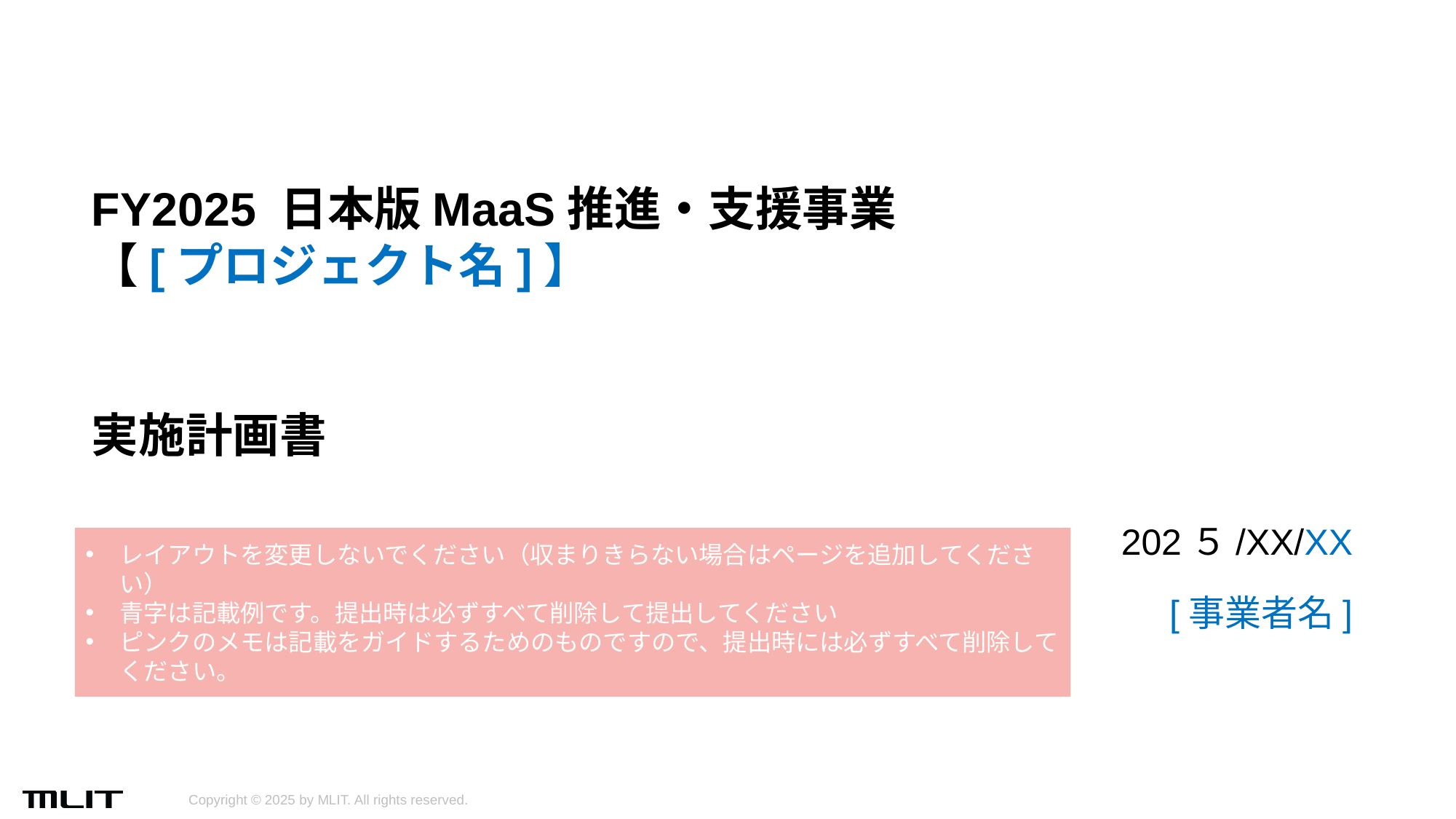

# FY2025 日本版MaaS推進・支援事業 【[プロジェクト名]】 実施計画書
202５/XX/XX
レイアウトを変更しないでください（収まりきらない場合はページを追加してください）
青字は記載例です。提出時は必ずすべて削除して提出してください
ピンクのメモは記載をガイドするためのものですので、提出時には必ずすべて削除してください。
[事業者名]